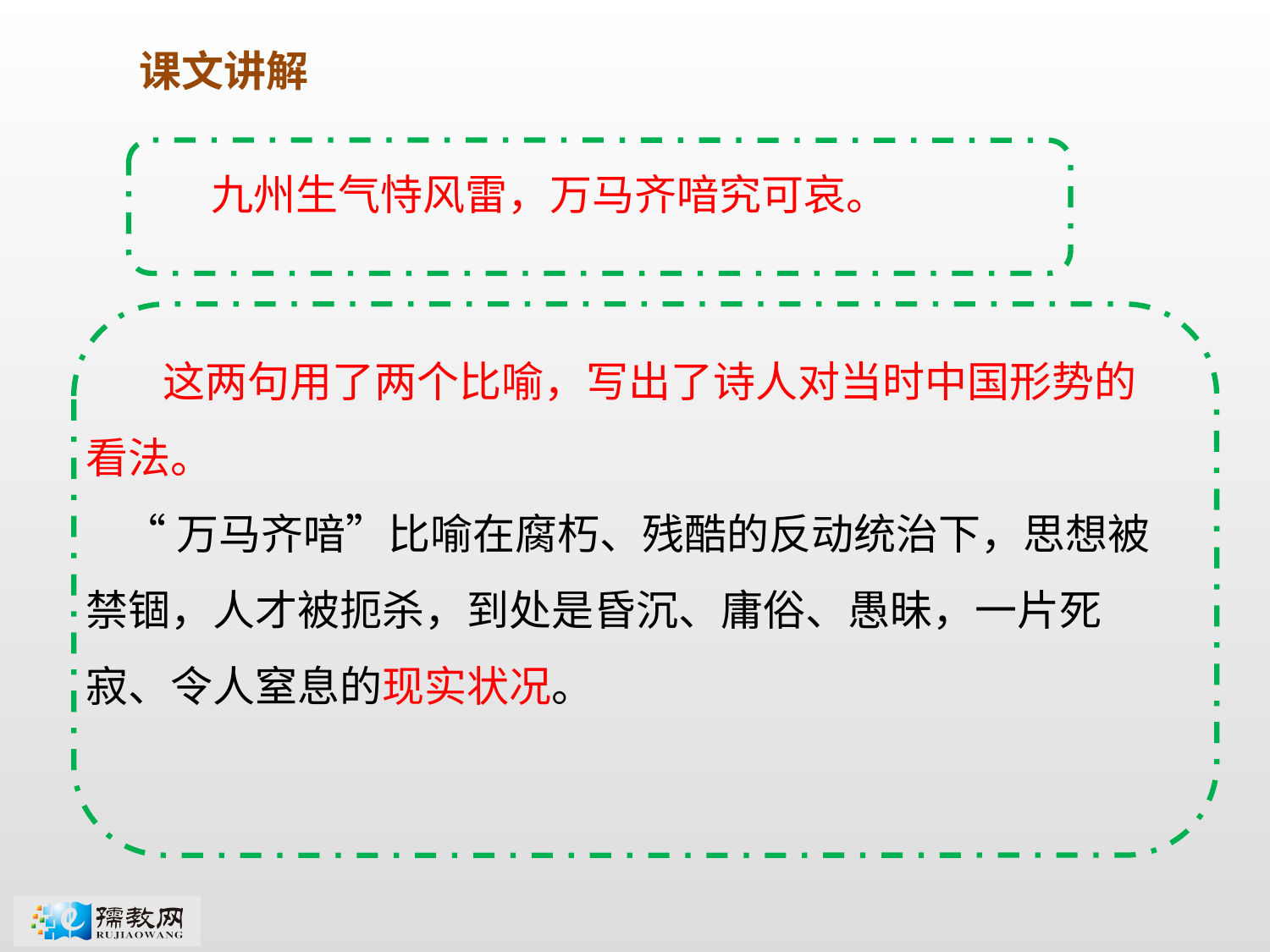

课文讲解
九州生气恃风雷，万马齐喑究可哀。

       这两句用了两个比喻，写出了诗人对当时中国形势的看法。
    “万马齐喑”比喻在腐朽、残酷的反动统治下，思想被禁锢，人才被扼杀，到处是昏沉、庸俗、愚昧，一片死寂、令人窒息的现实状况。